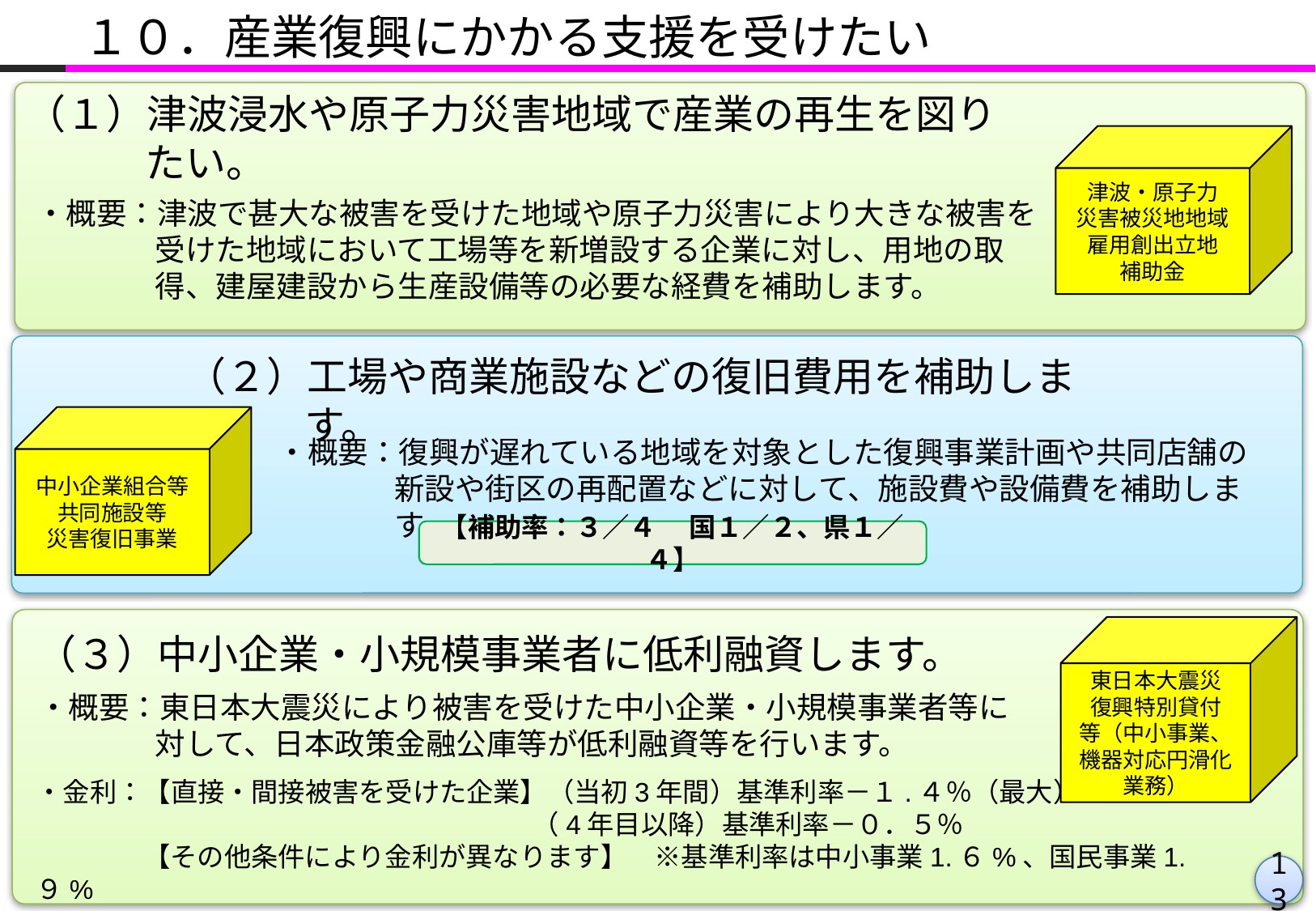

１０．産業復興にかかる支援を受けたい
（１）津波浸水や原子力災害地域で産業の再生を図りたい。

津波・原子力
災害被災地地域
雇用創出立地
補助金
・概要：津波で甚大な被害を受けた地域や原子力災害により大きな被害を受けた地域において工場等を新増設する企業に対し、用地の取得、建屋建設から生産設備等の必要な経費を補助します。

（２）工場や商業施設などの復旧費用を補助します。
中小企業組合等
共同施設等
災害復旧事業
 ・概要：復興が遅れている地域を対象とした復興事業計画や共同店舗の新設や街区の再配置などに対して、施設費や設備費を補助します。
【補助率：３／４ 　国１／２、県１／４】

東日本大震災
復興特別貸付
等（中小事業、
機器対応円滑化
業務）
（３）中小企業・小規模事業者に低利融資します。
 ・概要：東日本大震災により被害を受けた中小企業・小規模事業者等に対して、日本政策金融公庫等が低利融資等を行います。
・金利：【直接・間接被害を受けた企業】（当初3年間）基準利率－１.４％（最大）
　　　　　　　　　　　　　　　　　　  （4年目以降）基準利率－０．５％
　　　　【その他条件により金利が異なります】　※基準利率は中小事業1.６%、国民事業1.９%
13